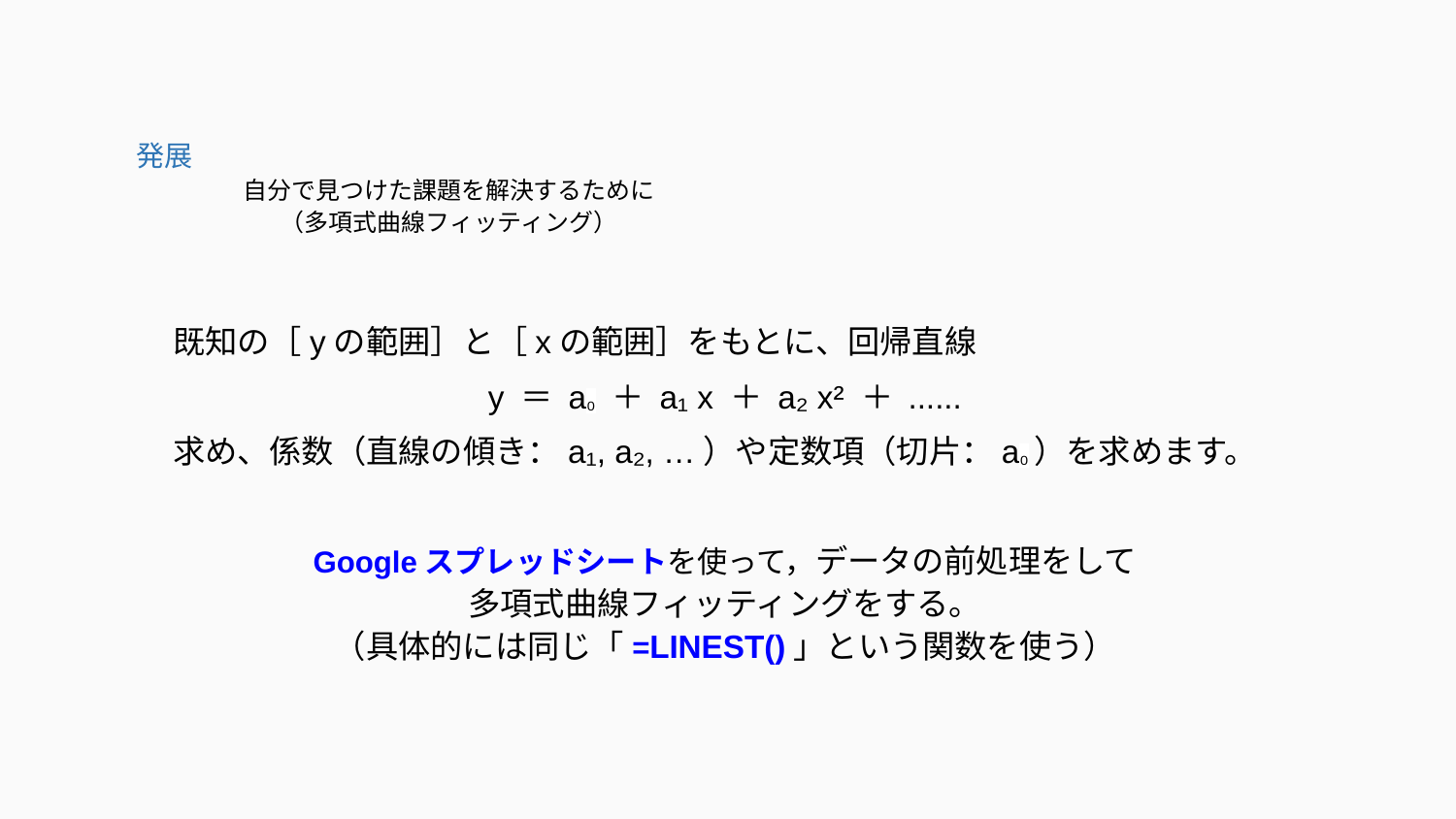

発展
自分で見つけた課題を解決するために
（多項式曲線フィッティング）
既知の［yの範囲］と［xの範囲］をもとに、回帰直線
y ＝ a₀ ＋ a₁ x ＋ a₂ x² ＋ ......
求め、係数（直線の傾き：a₁, a₂, …）や定数項（切片：a₀）を求めます。

Googleスプレッドシートを使って，データの前処理をして
多項式曲線フィッティングをする。
（具体的には同じ「=LINEST()」という関数を使う）